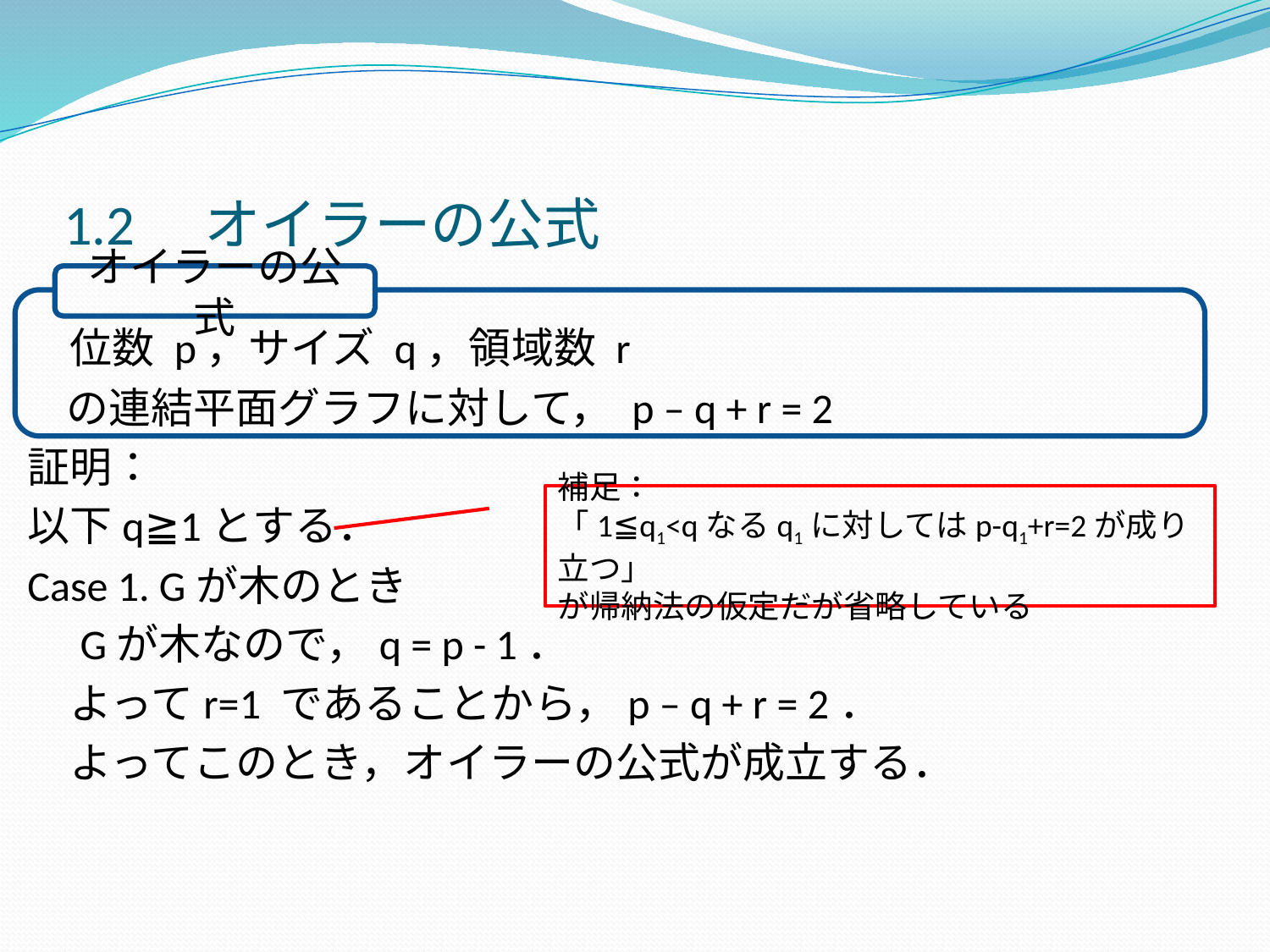

# 1.2　オイラーの公式

　位数 p，サイズ q，領域数 r
   の連結平面グラフに対して， p – q + r = 2
証明：
以下q≧1とする．
Case 1. Gが木のとき
　Gが木なので，q = p - 1．
　よってr=1 であることから，p – q + r = 2．
　よってこのとき，オイラーの公式が成立する．

オイラーの公式

補足：
「1≦q1<qなるq1に対してはp-q1+r=2が成り立つ」
が帰納法の仮定だが省略している